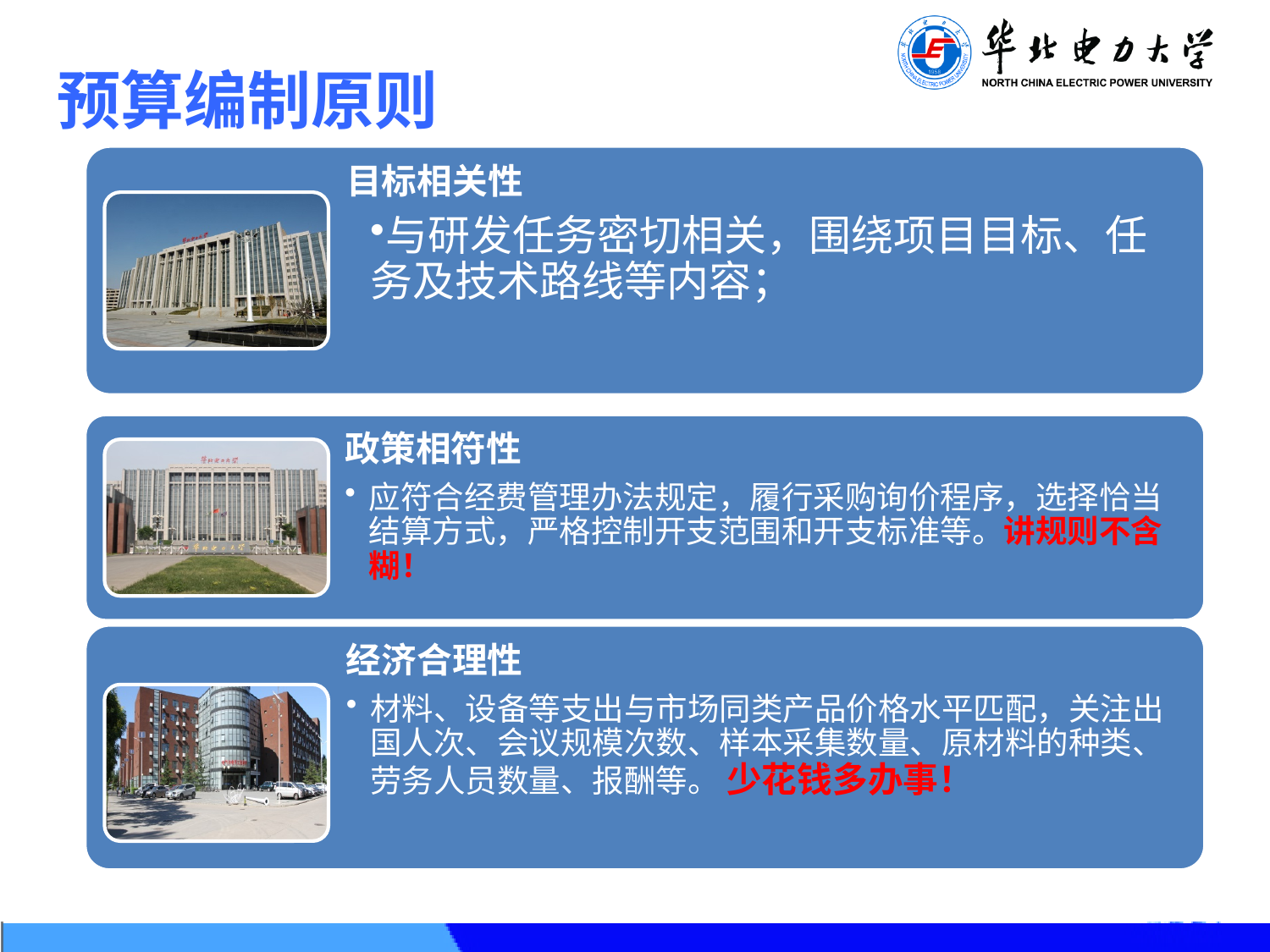

预算编制原则
目标相关性
与研发任务密切相关，围绕项目目标、任务及技术路线等内容；
政策相符性
应符合经费管理办法规定，履行采购询价程序，选择恰当结算方式，严格控制开支范围和开支标准等。讲规则不含糊！
经济合理性
材料、设备等支出与市场同类产品价格水平匹配，关注出国人次、会议规模次数、样本采集数量、原材料的种类、劳务人员数量、报酬等。 少花钱多办事！